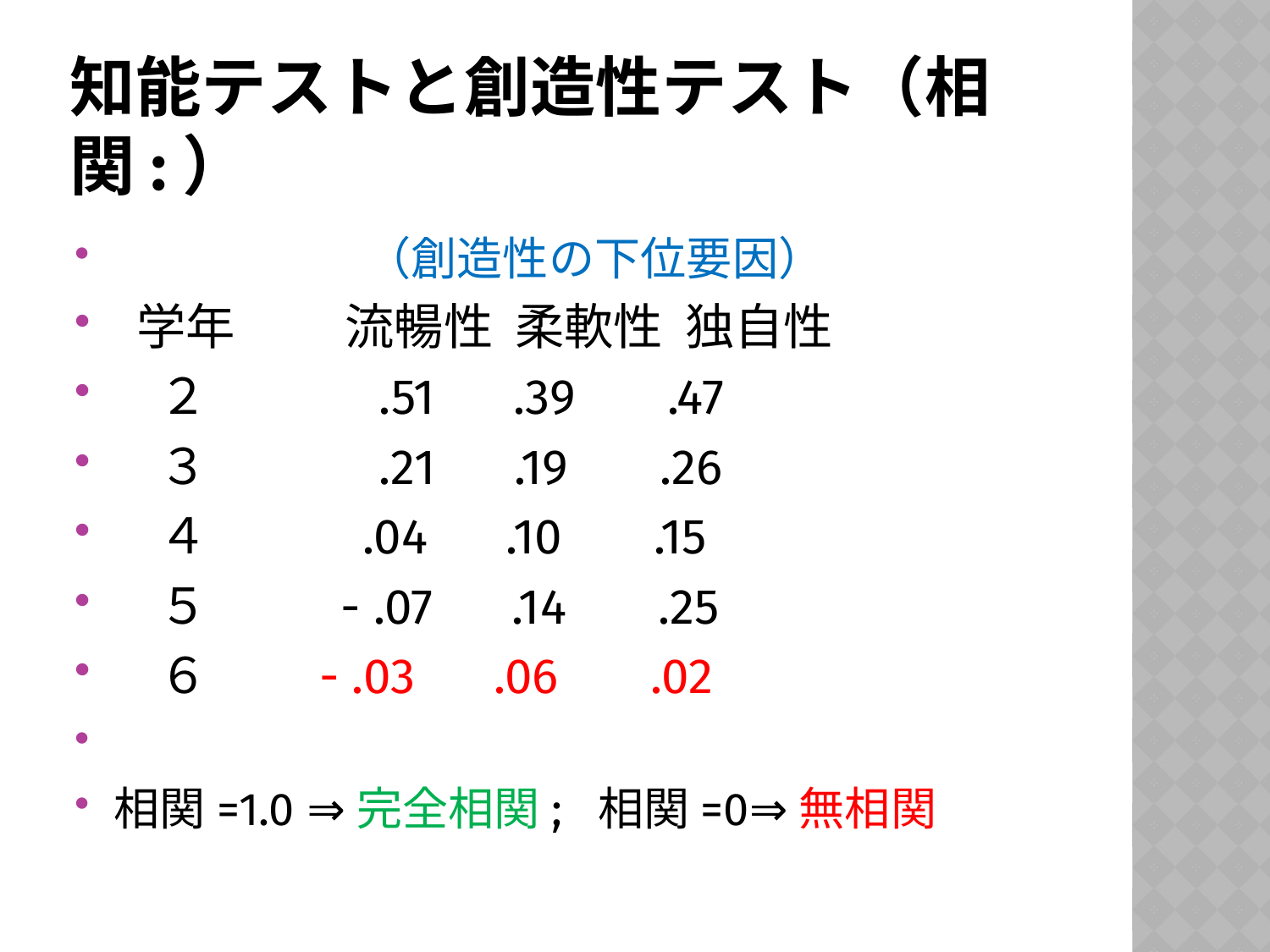

# 知能テストと創造性テスト（相関:）
 　　　　　（創造性の下位要因）
 学年　　 流暢性  柔軟性  独自性
   ２　　　 .51      .39       .47
   ３　　　 .21      .19       .26
   ４　　    .04      .10       .15
   ５　　  - .07      .14       .25
   ６         - .03      .06       .02

相関=1.0 ⇒完全相関;  相関=0⇒無相関